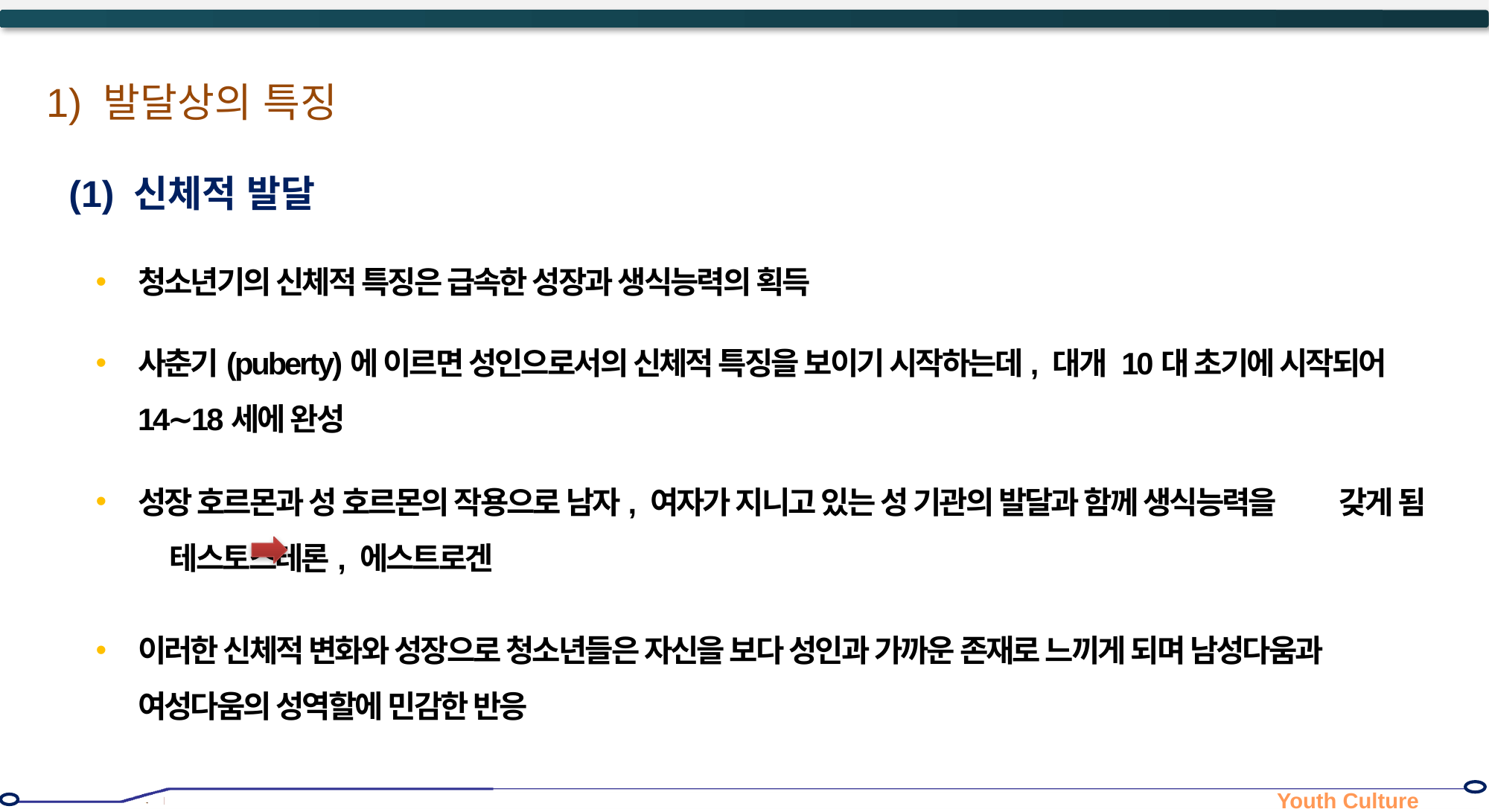

1) 발달상의 특징
(1) 신체적 발달
청소년기의 신체적 특징은 급속한 성장과 생식능력의 획득

사춘기(puberty)에 이르면 성인으로서의 신체적 특징을 보이기 시작하는데, 대개 10대 초기에 시작되어 14∼18세에 완성
성장 호르몬과 성 호르몬의 작용으로 남자, 여자가 지니고 있는 성 기관의 발달과 함께 생식능력을          갖게 됨        테스토스테론, 에스트로겐

이러한 신체적 변화와 성장으로 청소년들은 자신을 보다 성인과 가까운 존재로 느끼게 되며 남성다움과 여성다움의 성역할에 민감한 반응